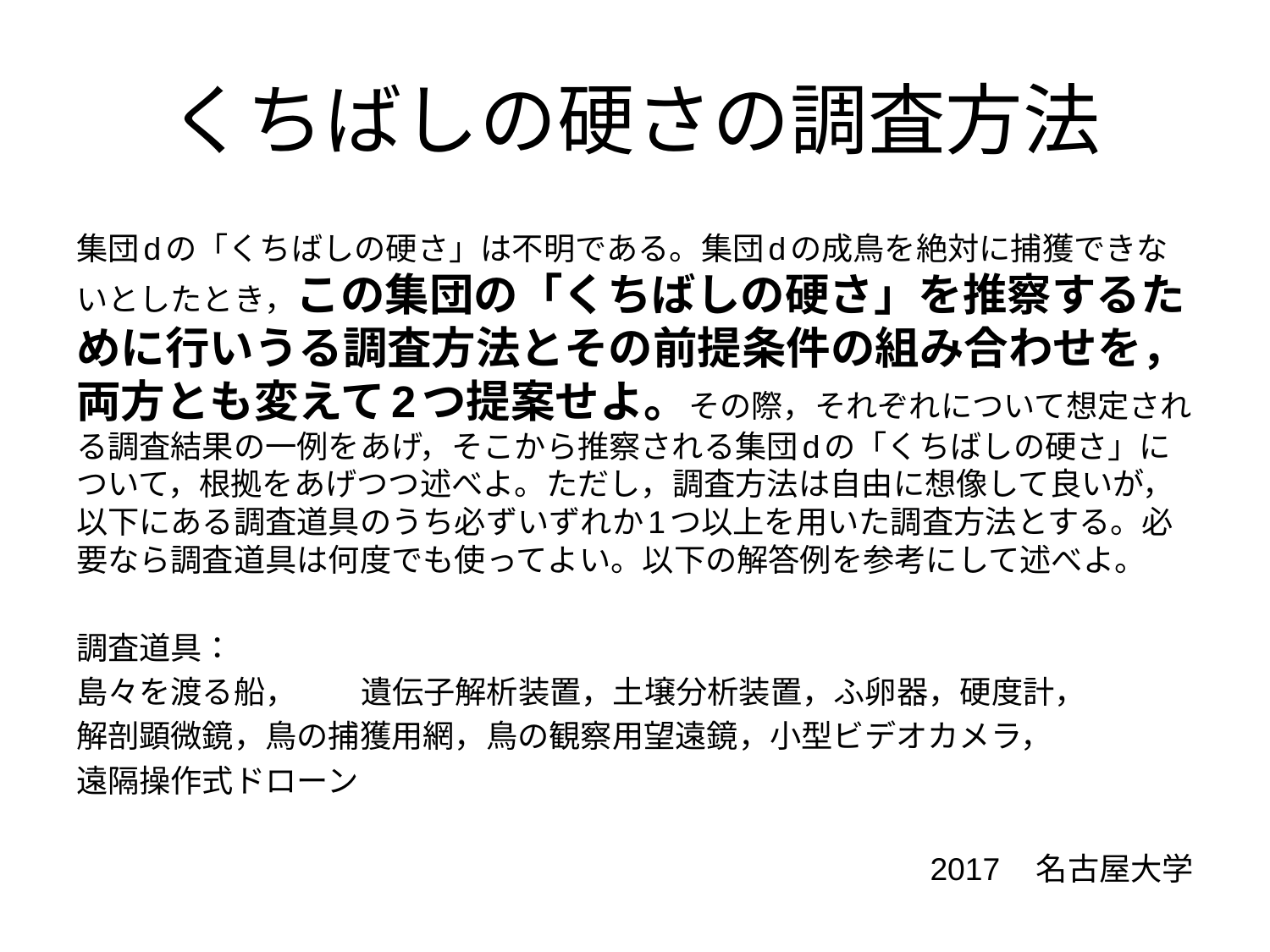

# くちばしの硬さの調査方法
集団dの「くちばしの硬さ」は不明である。集団dの成鳥を絶対に捕獲できないとしたとき，この集団の「くちばしの硬さ」を推察するために行いうる調査方法とその前提条件の組み合わせを，両方とも変えて2つ提案せよ。その際，それぞれについて想定される調査結果の一例をあげ，そこから推察される集団dの「くちばしの硬さ」について，根拠をあげつつ述べよ。ただし，調査方法は自由に想像して良いが，以下にある調査道具のうち必ずいずれか1つ以上を用いた調査方法とする。必要なら調査道具は何度でも使ってよい。以下の解答例を参考にして述べよ。

調査道具：
島々を渡る船，	遺伝子解析装置，土壌分析装置，ふ卵器，硬度計，
解剖顕微鏡，鳥の捕獲用網，鳥の観察用望遠鏡，小型ビデオカメラ，
遠隔操作式ドローン

2017　名古屋大学